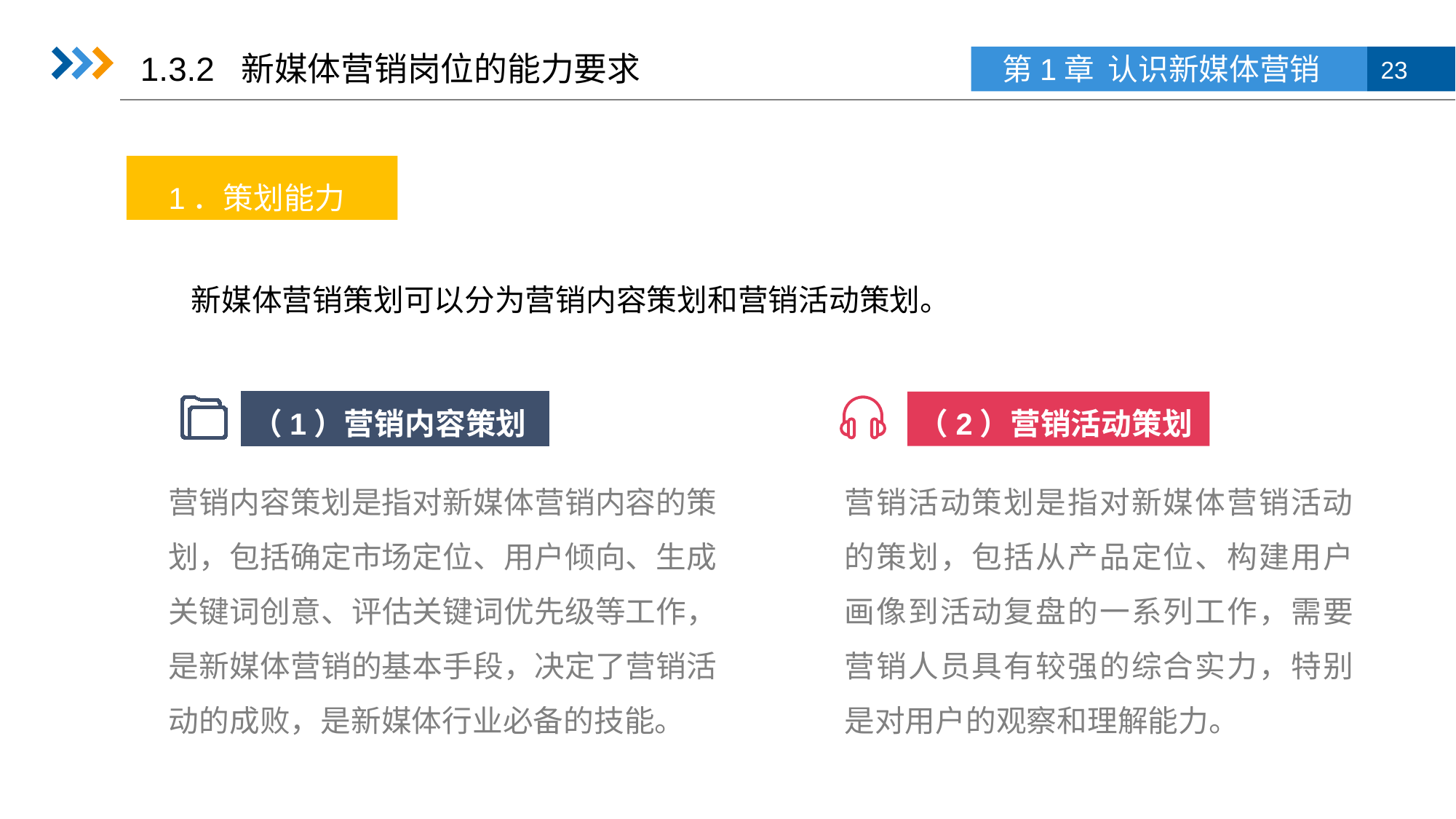

1.3.2  新媒体营销岗位的能力要求
1．策划能力
新媒体营销策划可以分为营销内容策划和营销活动策划。
（1）营销内容策划

（2）营销活动策划

营销内容策划是指对新媒体营销内容的策划，包括确定市场定位、用户倾向、生成关键词创意、评估关键词优先级等工作，是新媒体营销的基本手段，决定了营销活动的成败，是新媒体行业必备的技能。
营销活动策划是指对新媒体营销活动的策划，包括从产品定位、构建用户画像到活动复盘的一系列工作，需要营销人员具有较强的综合实力，特别是对用户的观察和理解能力。